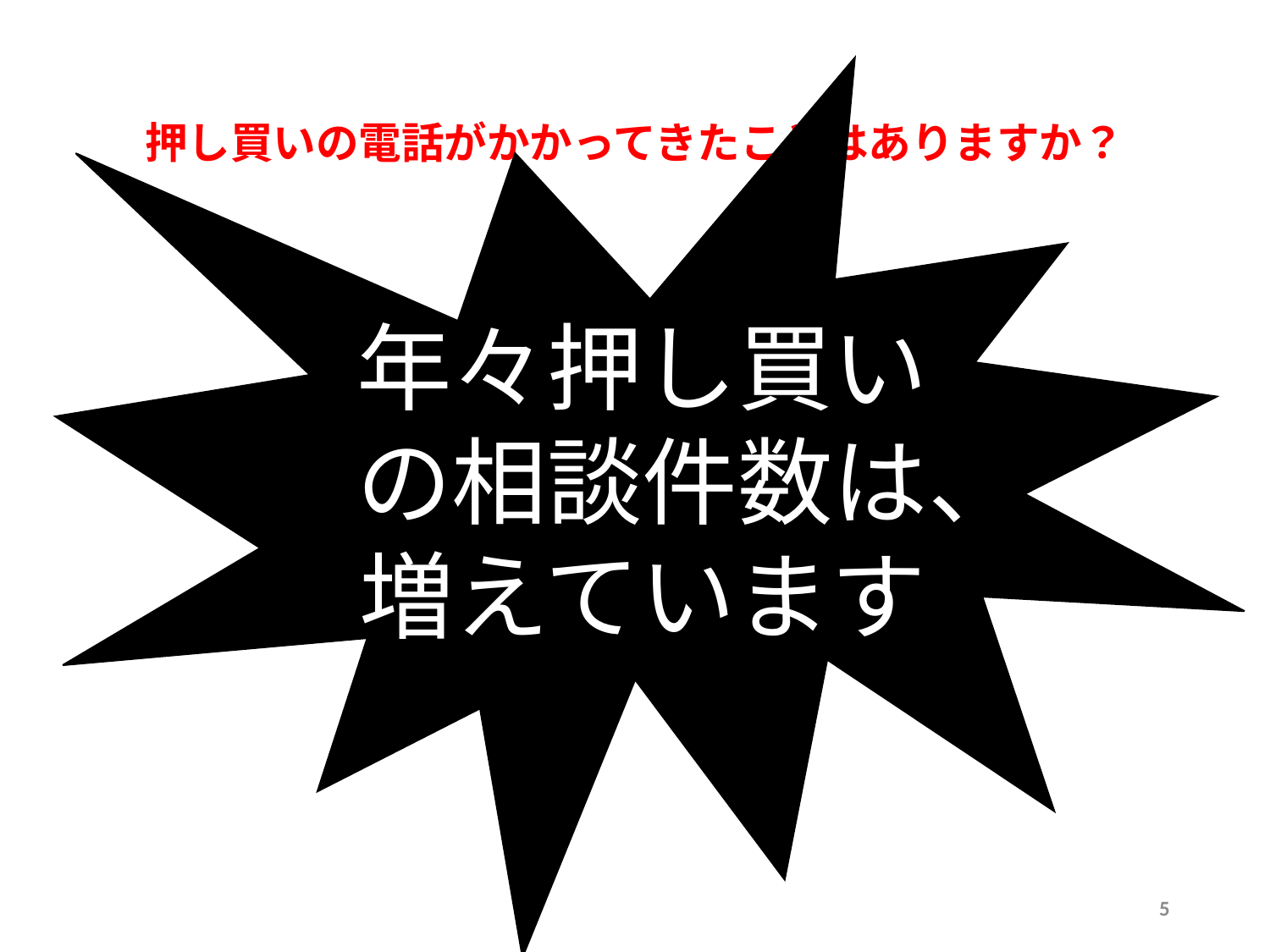

# 押し買いの電話がかかってきたことはありますか？
年々押し買いの相談件数は、
増えています

5